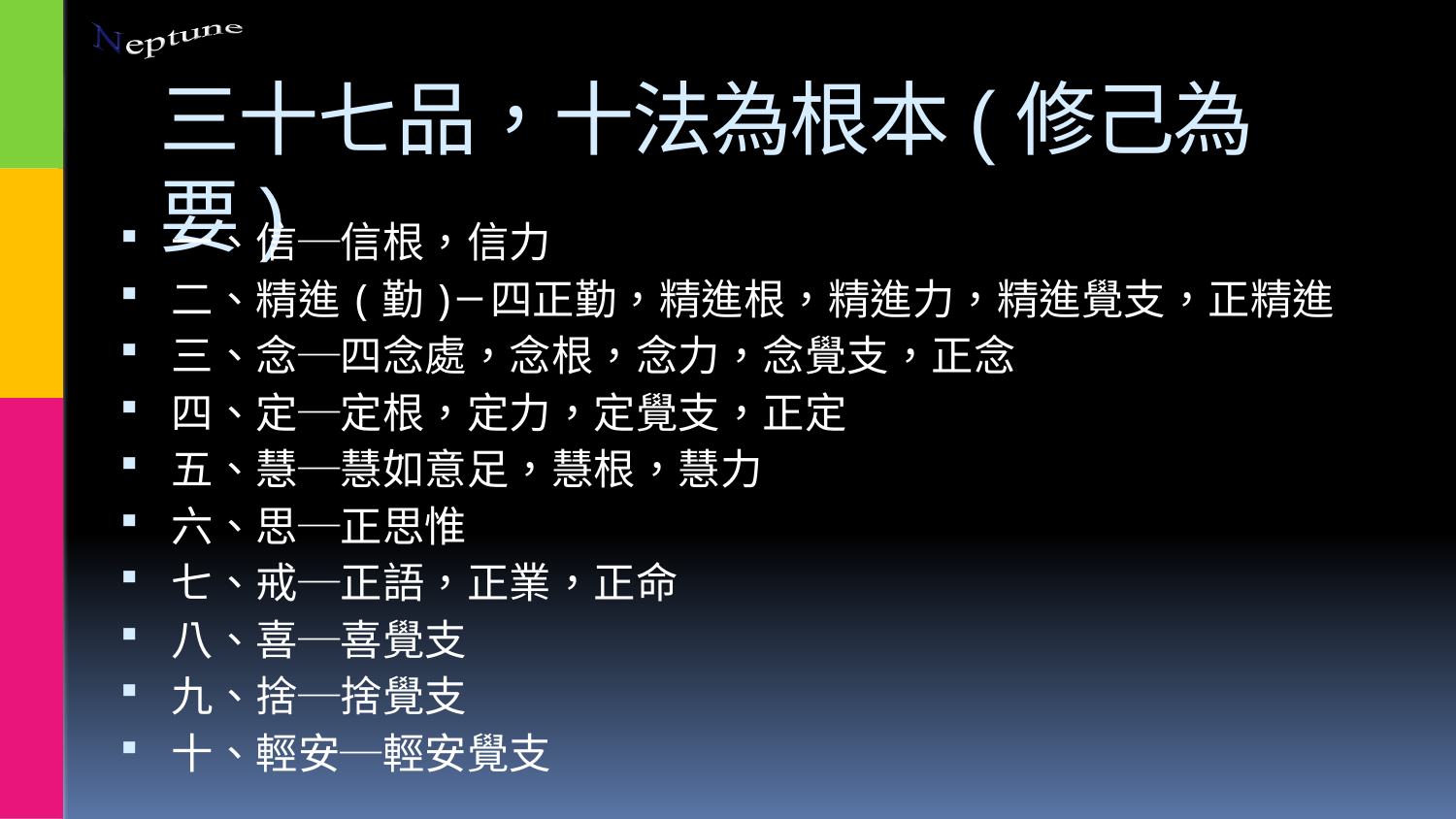

# 三十七品，十法為根本(修己為要)
一、信─信根，信力
二、精進(勤)─四正勤，精進根，精進力，精進覺支，正精進
三、念─四念處，念根，念力，念覺支，正念
四、定─定根，定力，定覺支，正定
五、慧─慧如意足，慧根，慧力
六、思─正思惟
七、戒─正語，正業，正命
八、喜─喜覺支
九、捨─捨覺支
十、輕安─輕安覺支